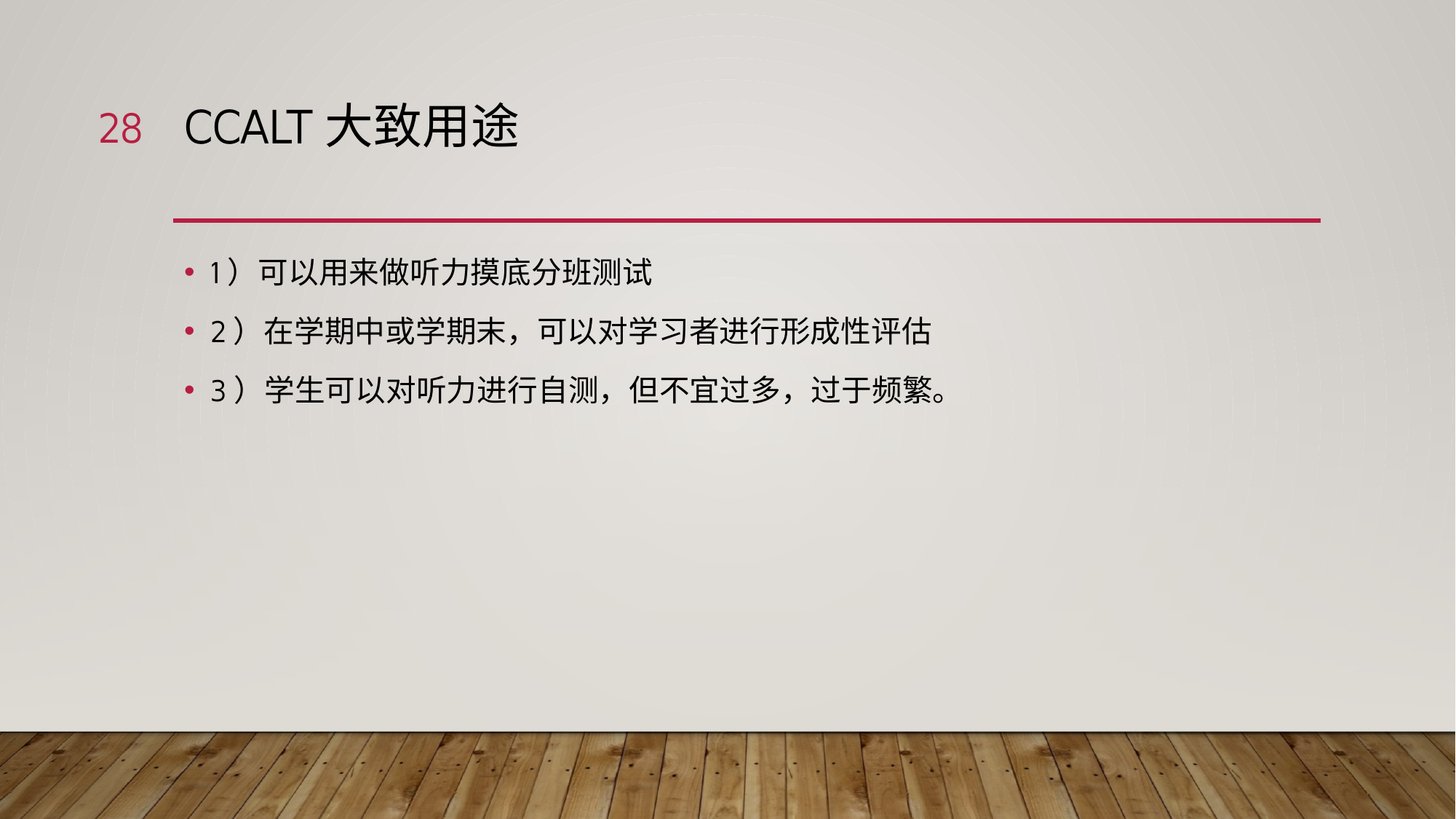

28
# CCALT大致用途
1）可以用来做听力摸底分班测试
2）在学期中或学期末，可以对学习者进行形成性评估
3）学生可以对听力进行自测，但不宜过多，过于频繁。